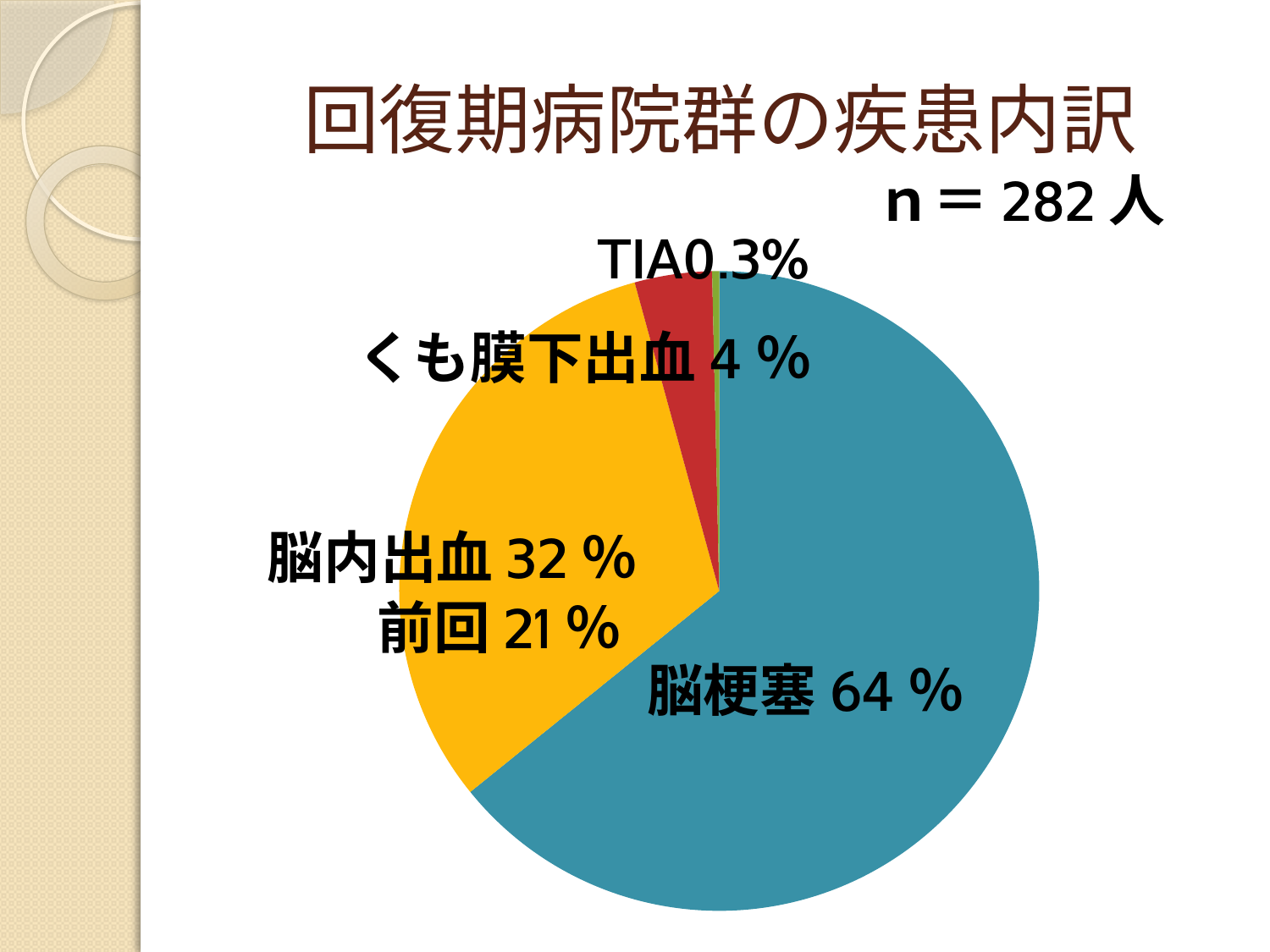

# 回復期病院群の疾患内訳
ｎ＝282人
TIA0.3%

### Chart

| Category | 患者数 |
|---|---|
| 脳梗塞 | 181.0 |
| 脳内出血 | 89.0 |
| くも膜下出血 | 11.0 |
| 一過性脳虚血発作 | 1.0 |
くも膜下出血4％
脳内出血32％
前回21％
脳梗塞64％